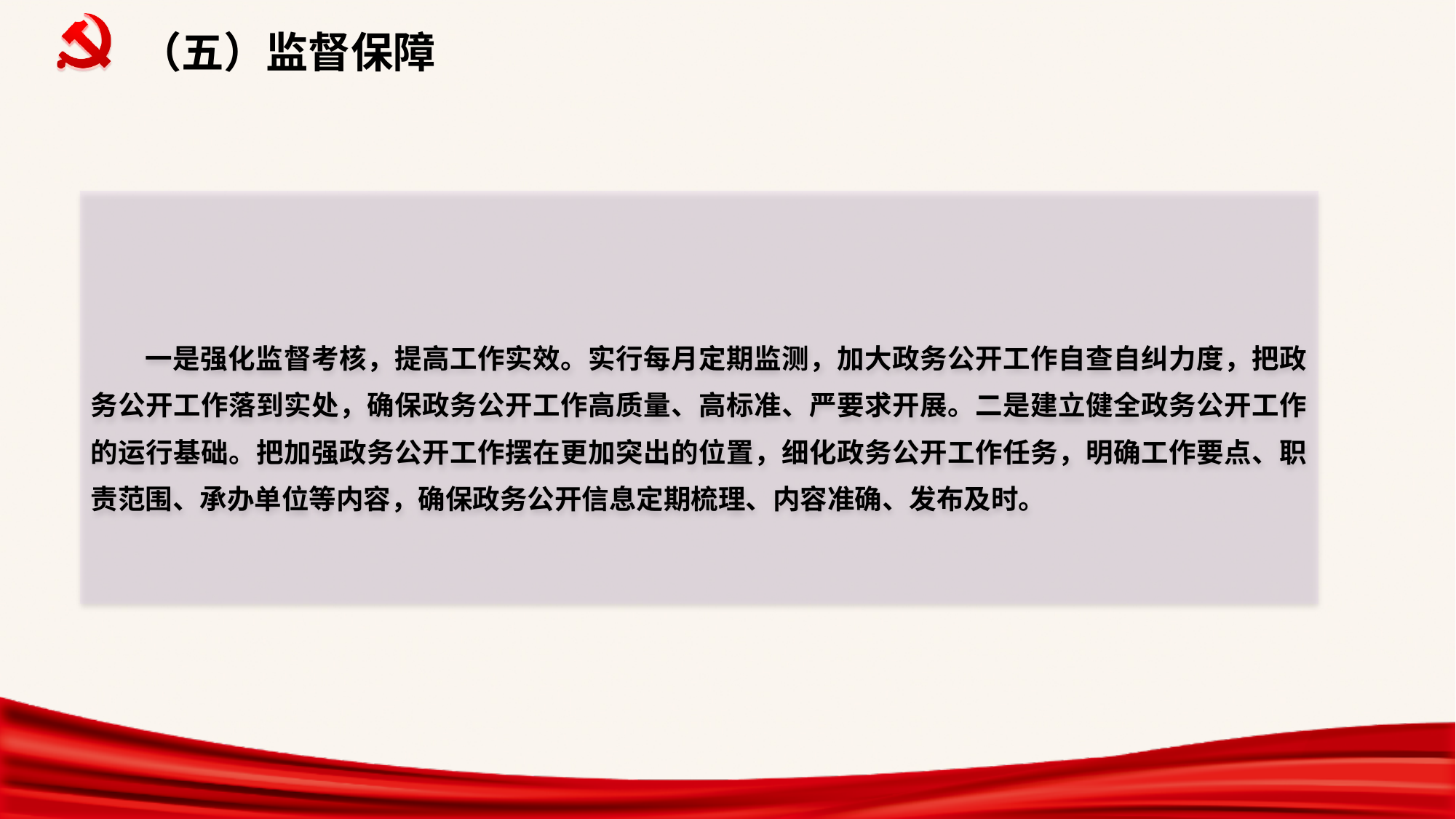

# （五）监督保障

一是强化监督考核，提高工作实效。实行每月定期监测，加大政务公开工作自查自纠力度，把政务公开工作落到实处，确保政务公开工作高质量、高标准、严要求开展。二是建立健全政务公开工作的运行基础。把加强政务公开工作摆在更加突出的位置，细化政务公开工作任务，明确工作要点、职责范围、承办单位等内容，确保政务公开信息定期梳理、内容准确、发布及时。